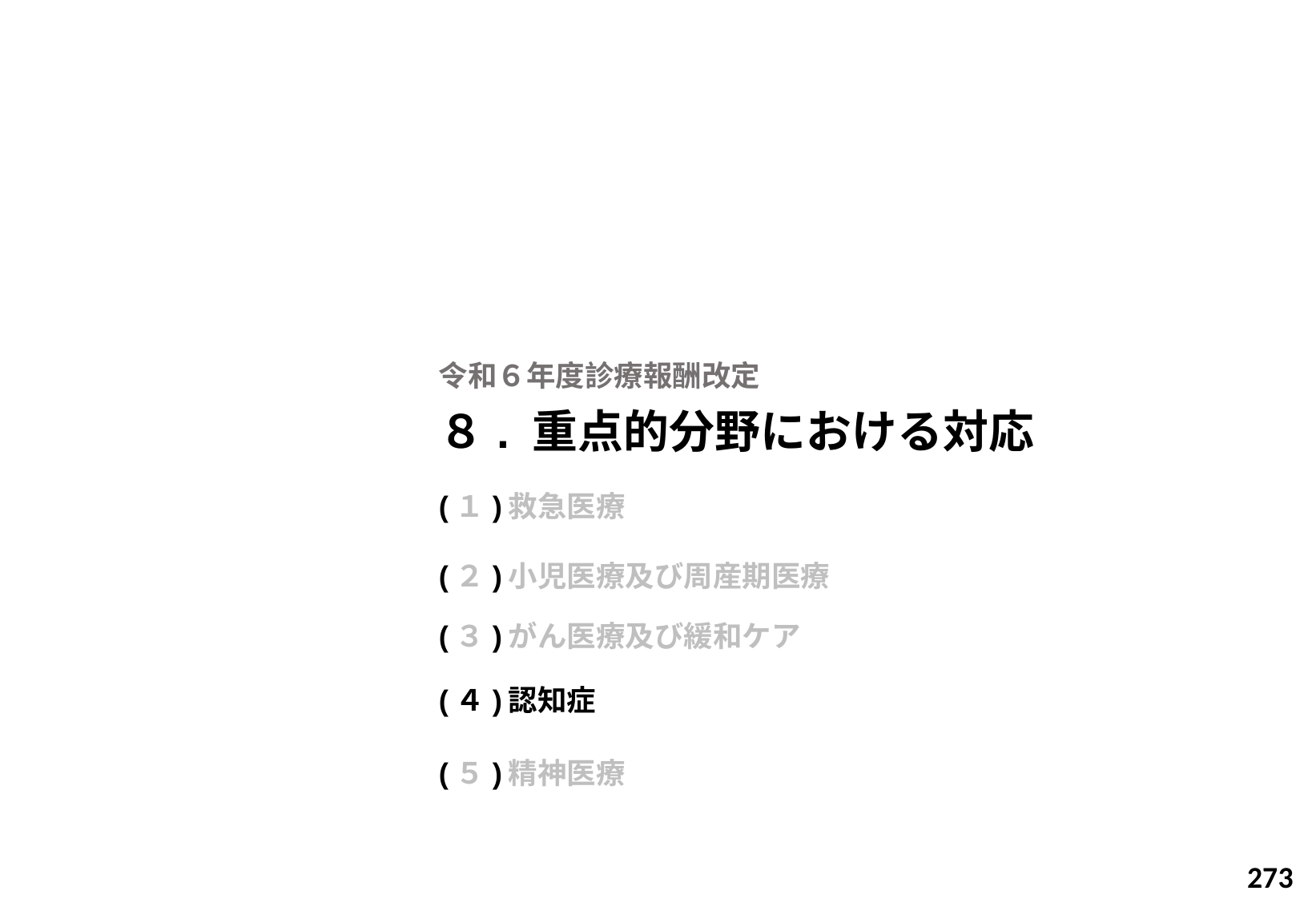

令和６年度診療報酬改定
８. 重点的分野における対応
(１)救急医療
(２)小児医療及び周産期医療
(３)がん医療及び緩和ケア
(４)認知症
(５)精神医療

273